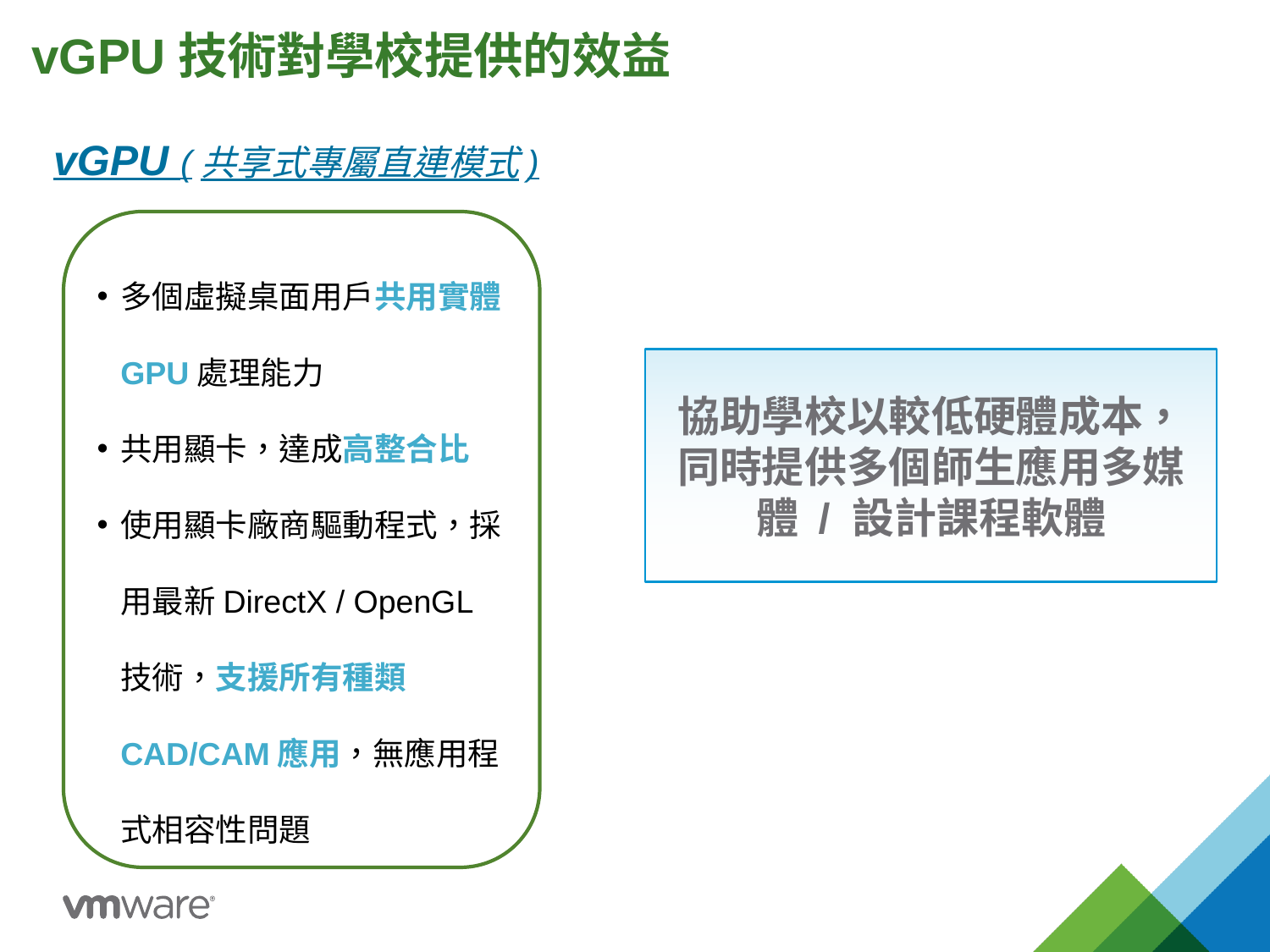

# vGPU技術對學校提供的效益
vGPU (共享式專屬直連模式)

多個虛擬桌面用戶共用實體GPU處理能力
共用顯卡，達成高整合比
使用顯卡廠商驅動程式，採用最新DirectX / OpenGL技術，支援所有種類CAD/CAM應用，無應用程式相容性問題
協助學校以較低硬體成本，同時提供多個師生應用多媒體 / 設計課程軟體